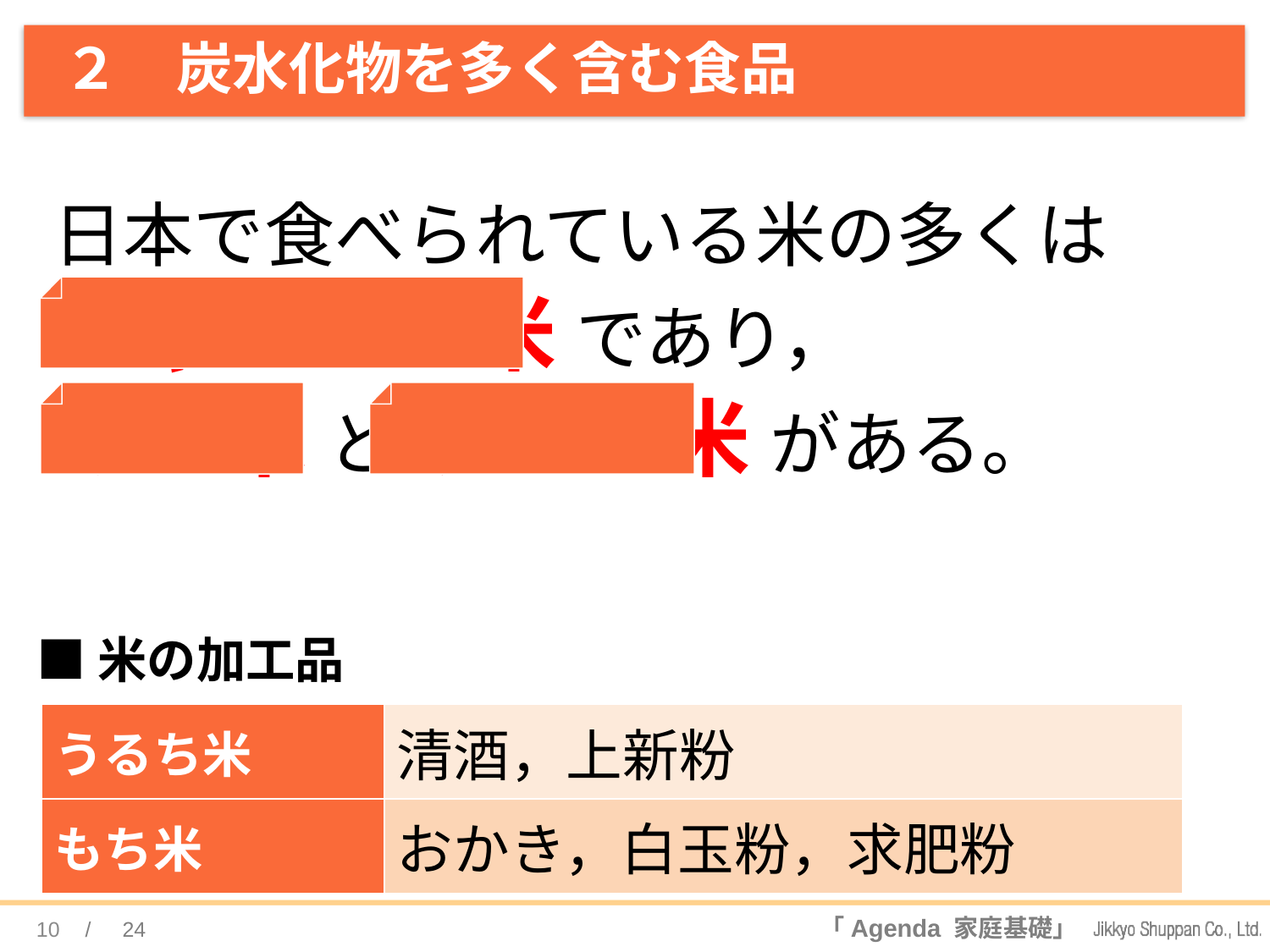

# ２　炭水化物を多く含む食品
日本で食べられている米の多くは
ジャポニカ米 であり，
もち米 と うるち米 がある。

■米の加工品
| うるち米 | 清酒，上新粉 |
| --- | --- |
| もち米 | おかき，白玉粉，求肥粉 |
10